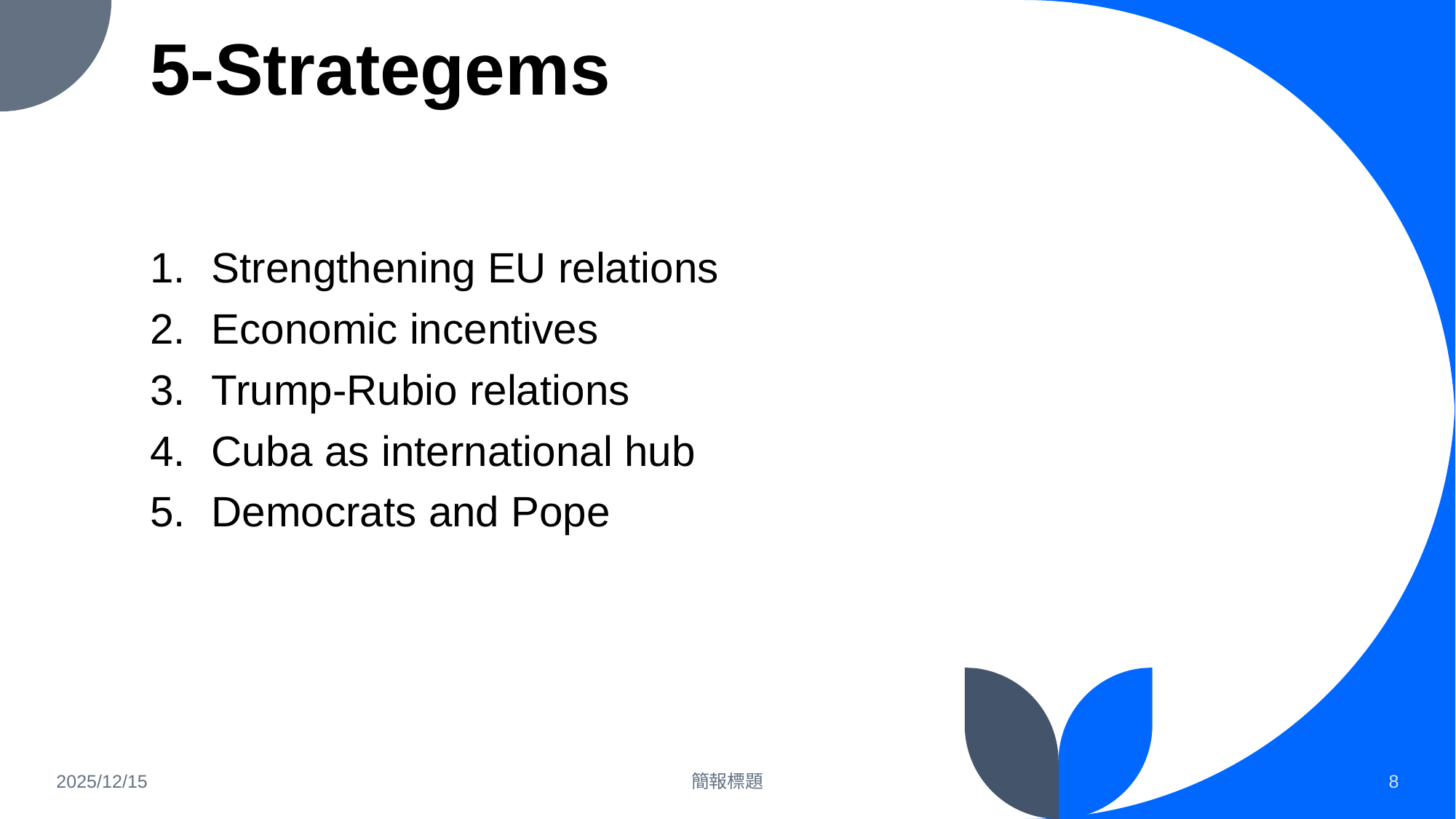

# 5-Strategems
Strengthening EU relations
Economic incentives
Trump-Rubio relations
Cuba as international hub
Democrats and Pope
2025/12/15
簡報標題
8